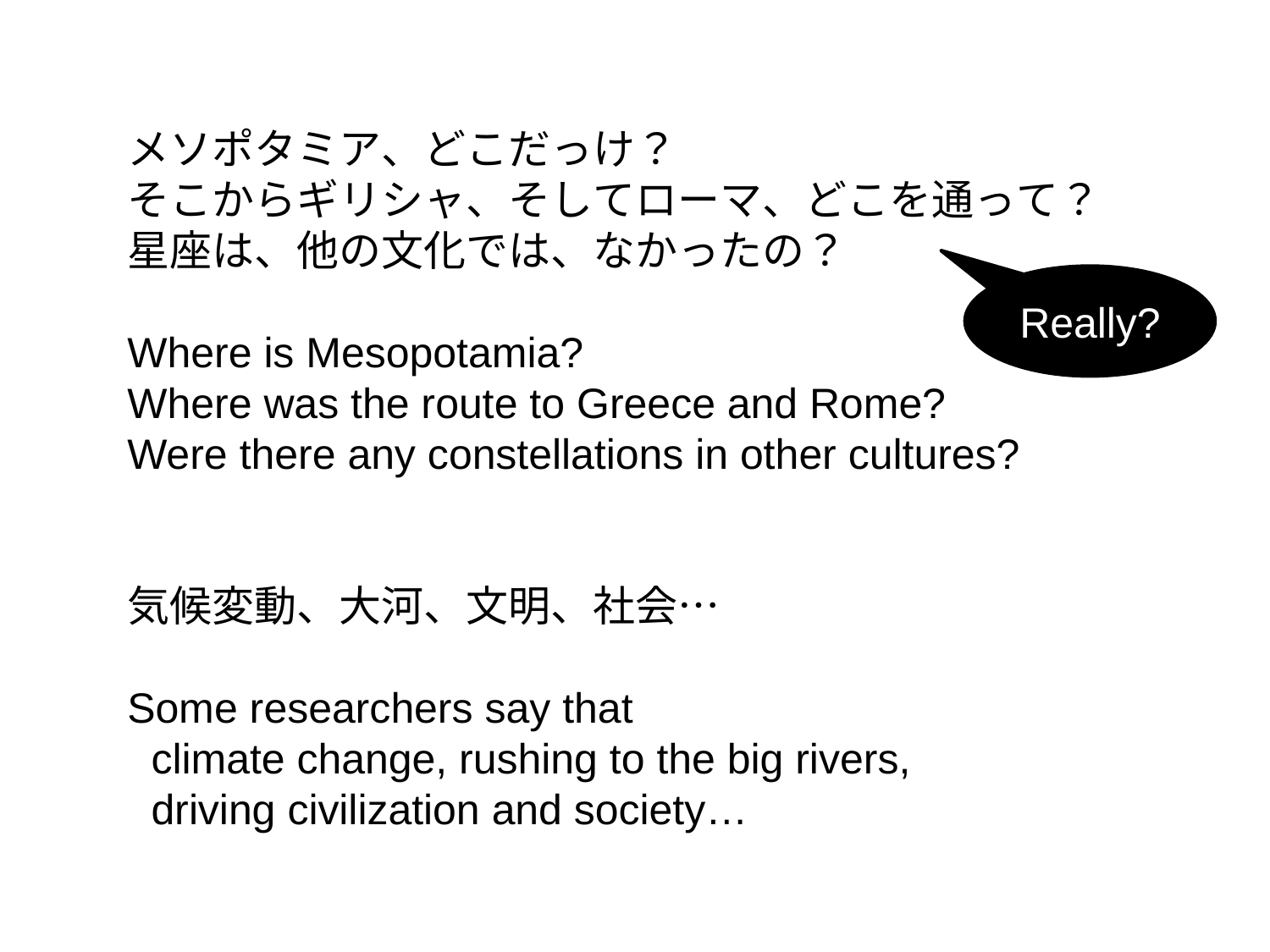

メソポタミア、どこだっけ？
そこからギリシャ、そしてローマ、どこを通って？
星座は、他の文化では、なかったの？

Where is Mesopotamia?
Where was the route to Greece and Rome?
Were there any constellations in other cultures?

気候変動、大河、文明、社会…

Some researchers say that
  climate change, rushing to the big rivers,
  driving civilization and society…
Really?